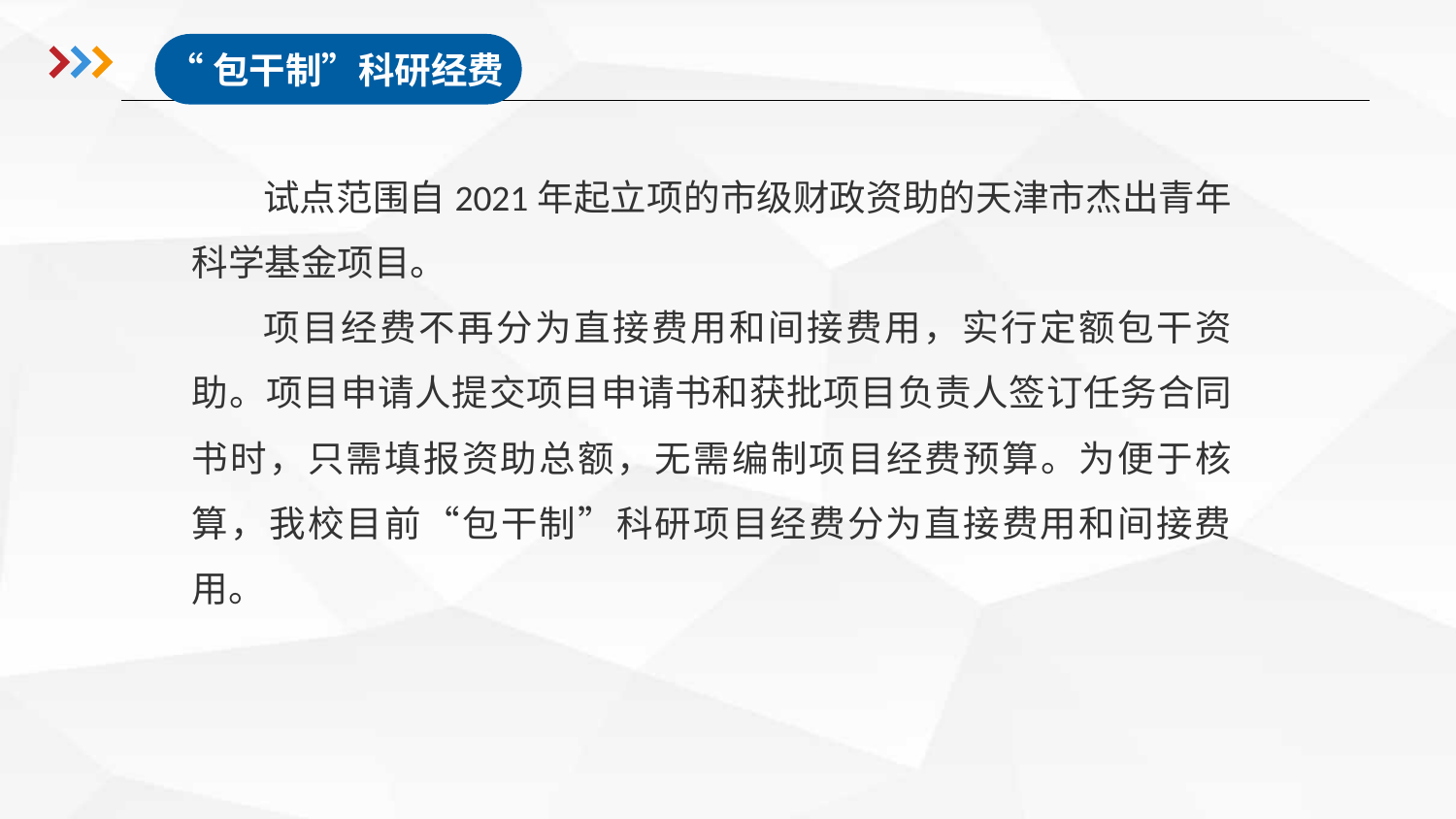

“包干制”科研经费

试点范围自2021年起立项的市级财政资助的天津市杰出青年科学基金项目。
项目经费不再分为直接费用和间接费用，实行定额包干资助。项目申请人提交项目申请书和获批项目负责人签订任务合同书时，只需填报资助总额，无需编制项目经费预算。为便于核算，我校目前“包干制”科研项目经费分为直接费用和间接费用。